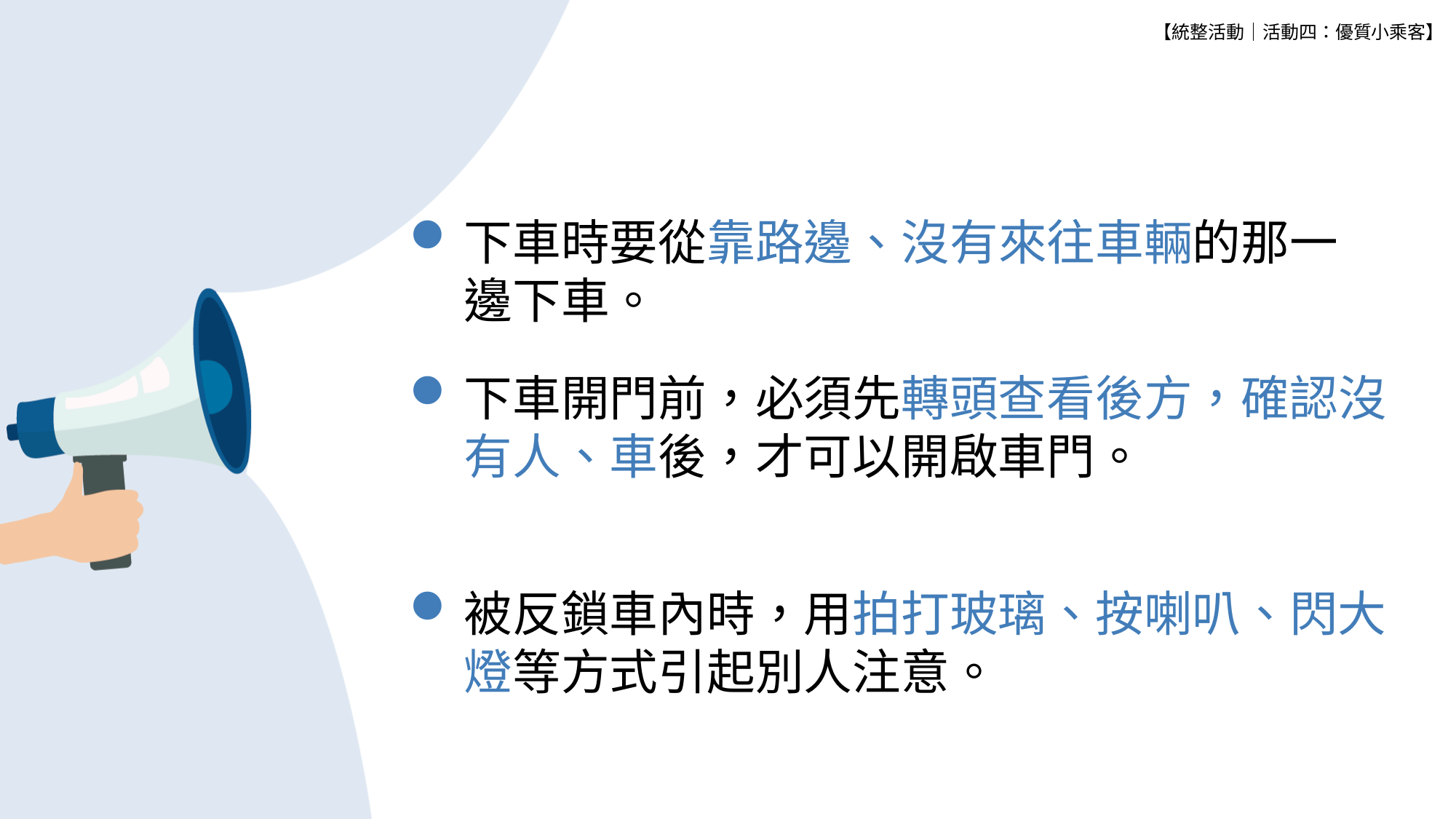

【統整活動│活動四：優質小乘客】
下車時要從靠路邊、沒有來往車輛的那一邊下車。
下車開門前，必須先轉頭查看後方，確認沒有人、車後，才可以開啟車門。
被反鎖車內時，用拍打玻璃、按喇叭、閃大燈等方式引起別人注意。